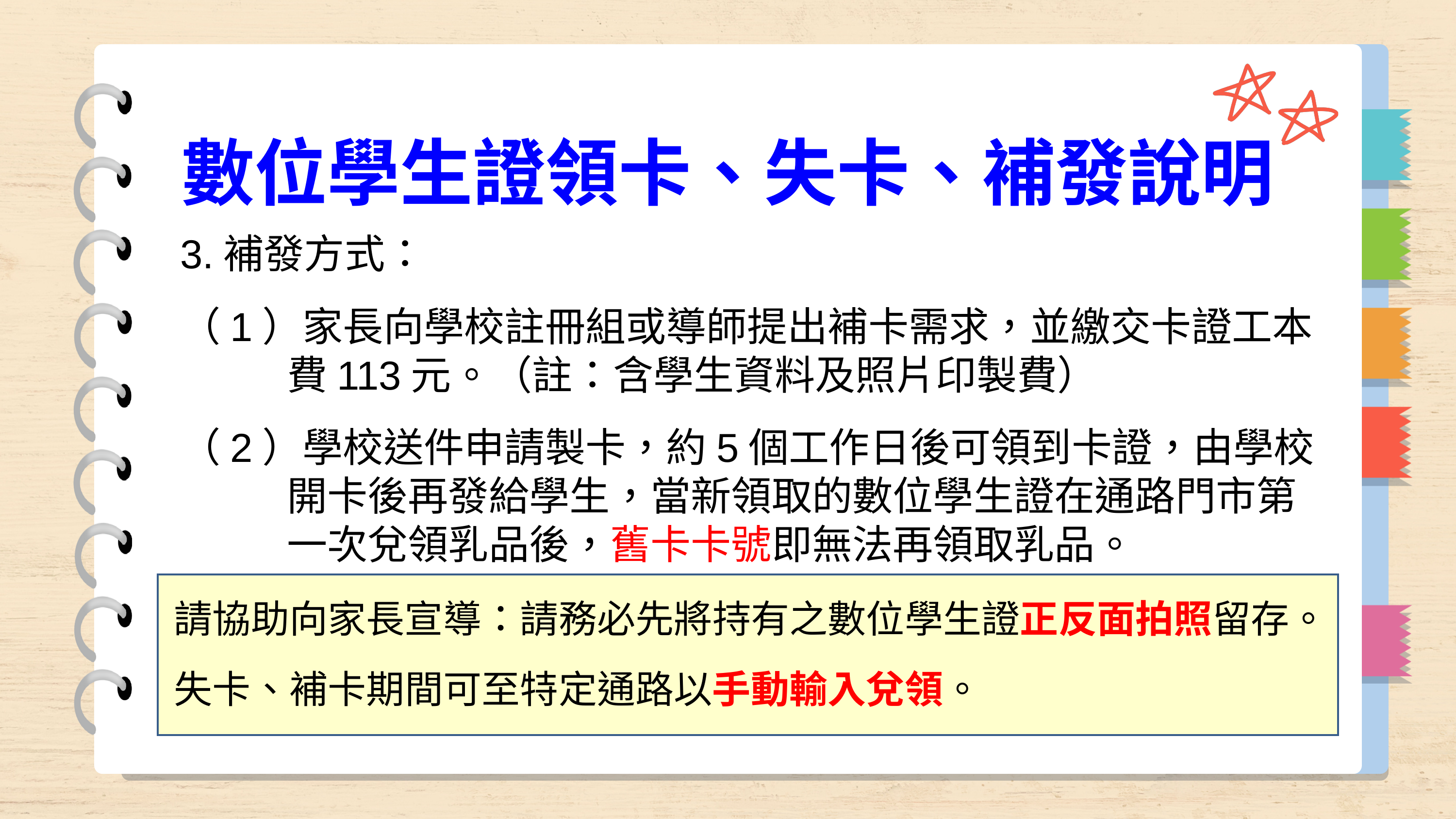

數位學生證領卡、失卡、補發說明
3.補發方式：
（1）家長向學校註冊組或導師提出補卡需求，並繳交卡證工本費113元。（註：含學生資料及照片印製費）
（2）學校送件申請製卡，約5個工作日後可領到卡證，由學校開卡後再發給學生，當新領取的數位學生證在通路門市第一次兌領乳品後，舊卡卡號即無法再領取乳品。

請協助向家長宣導：請務必先將持有之數位學生證正反面拍照留存。
失卡、補卡期間可至特定通路以手動輸入兌領。